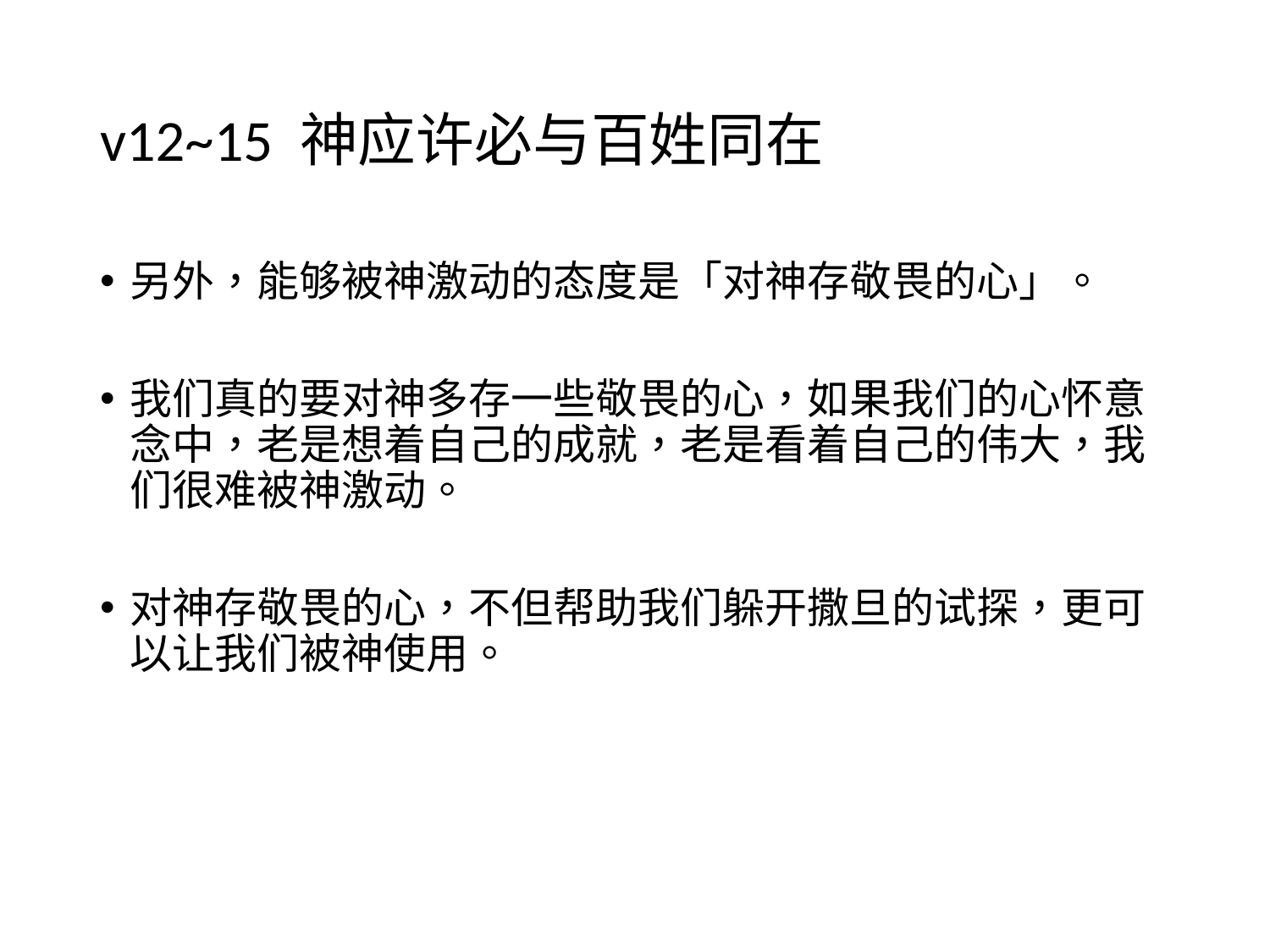

# v12~15 神应许必与百姓同在
另外，能够被神激动的态度是「对神存敬畏的心」。

我们真的要对神多存一些敬畏的心，如果我们的心怀意念中，老是想着自己的成就，老是看着自己的伟大，我们很难被神激动。

对神存敬畏的心，不但帮助我们躲开撒旦的试探，更可以让我们被神使用。